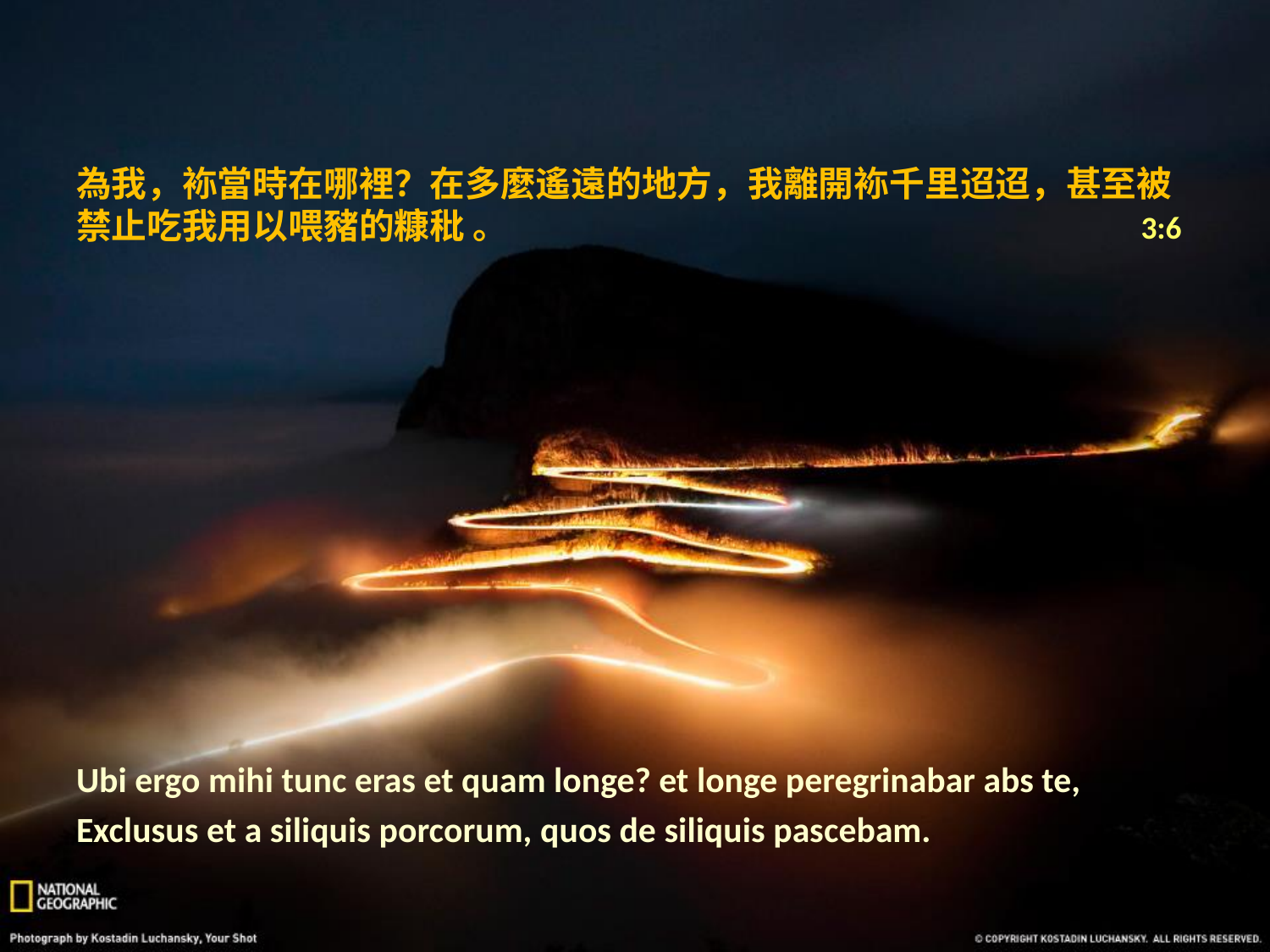

# 為我，袮當時在哪裡？在多麼遙遠的地方，我離開袮千里迢迢，甚至被禁止吃我用以喂豬的糠秕 。					     3:6
Ubi ergo mihi tunc eras et quam longe? et longe peregrinabar abs te,
Exclusus et a siliquis porcorum, quos de siliquis pascebam.